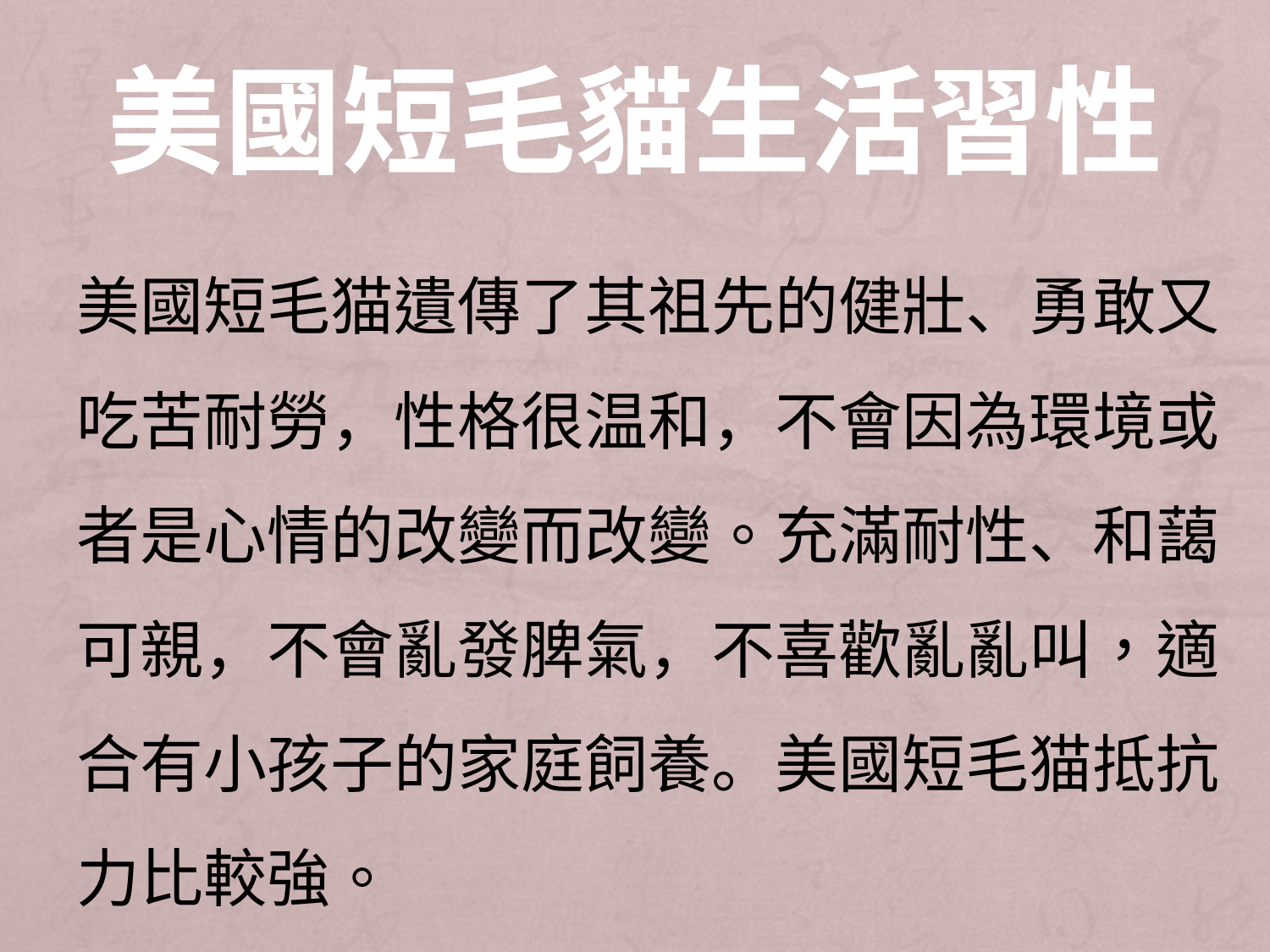

# 美國短毛貓生活習性
美國短毛猫遺傳了其祖先的健壯、勇敢又吃苦耐勞，性格很温和，不會因為環境或者是心情的改變而改變。充滿耐性、和藹可親，不會亂發脾氣，不喜歡亂亂叫，適合有小孩子的家庭飼養。美國短毛猫抵抗力比較強。